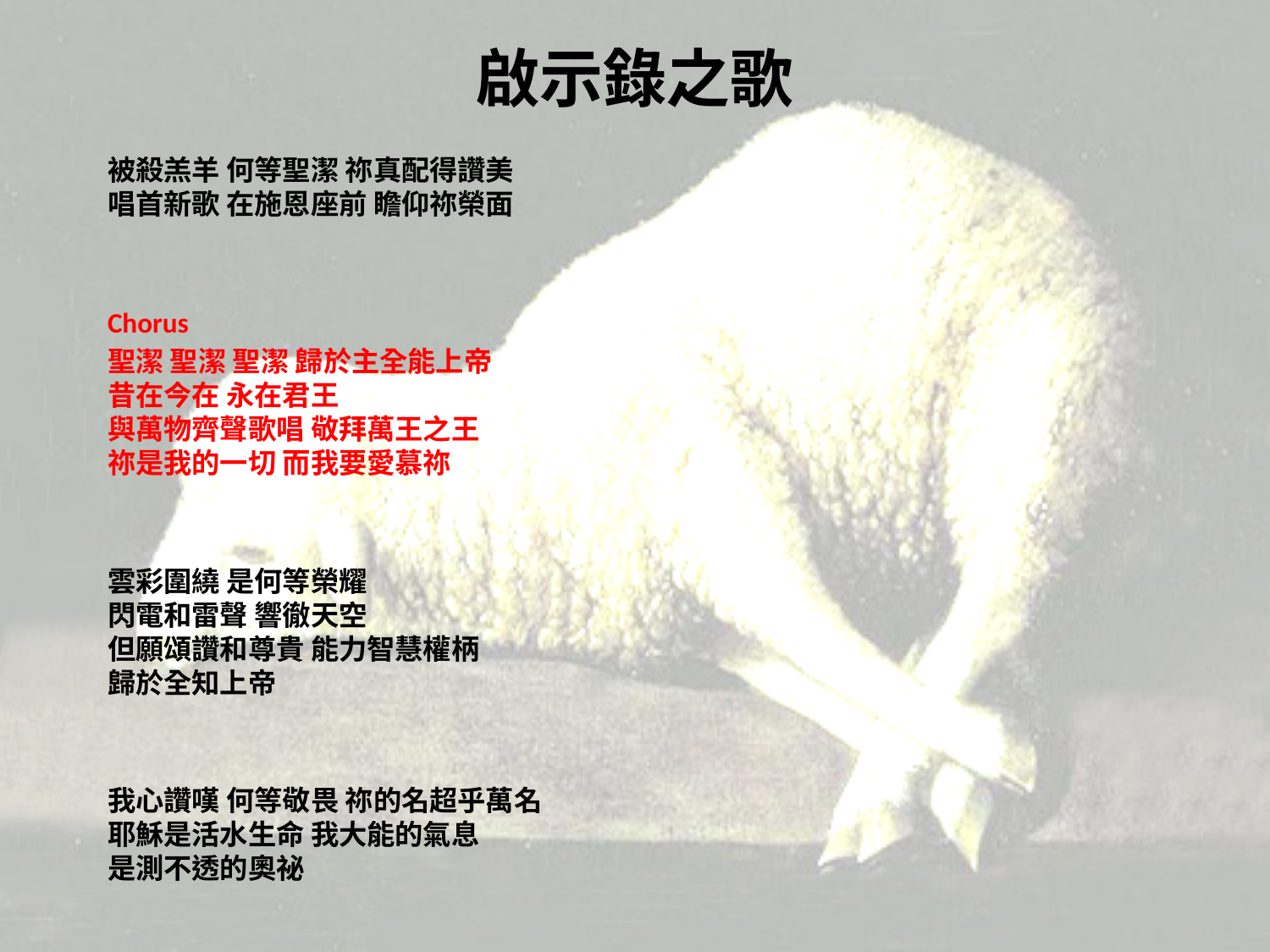

# 啟示錄之歌
被殺羔羊 何等聖潔 祢真配得讚美
唱首新歌 在施恩座前 瞻仰祢榮面

Chorus
聖潔 聖潔 聖潔 歸於主全能上帝
昔在今在 永在君王
與萬物齊聲歌唱 敬拜萬王之王
祢是我的一切 而我要愛慕祢

雲彩圍繞 是何等榮耀
閃電和雷聲 響徹天空
但願頌讚和尊貴 能力智慧權柄
歸於全知上帝

我心讚嘆 何等敬畏 祢的名超乎萬名
耶穌是活水生命 我大能的氣息
是測不透的奧祕